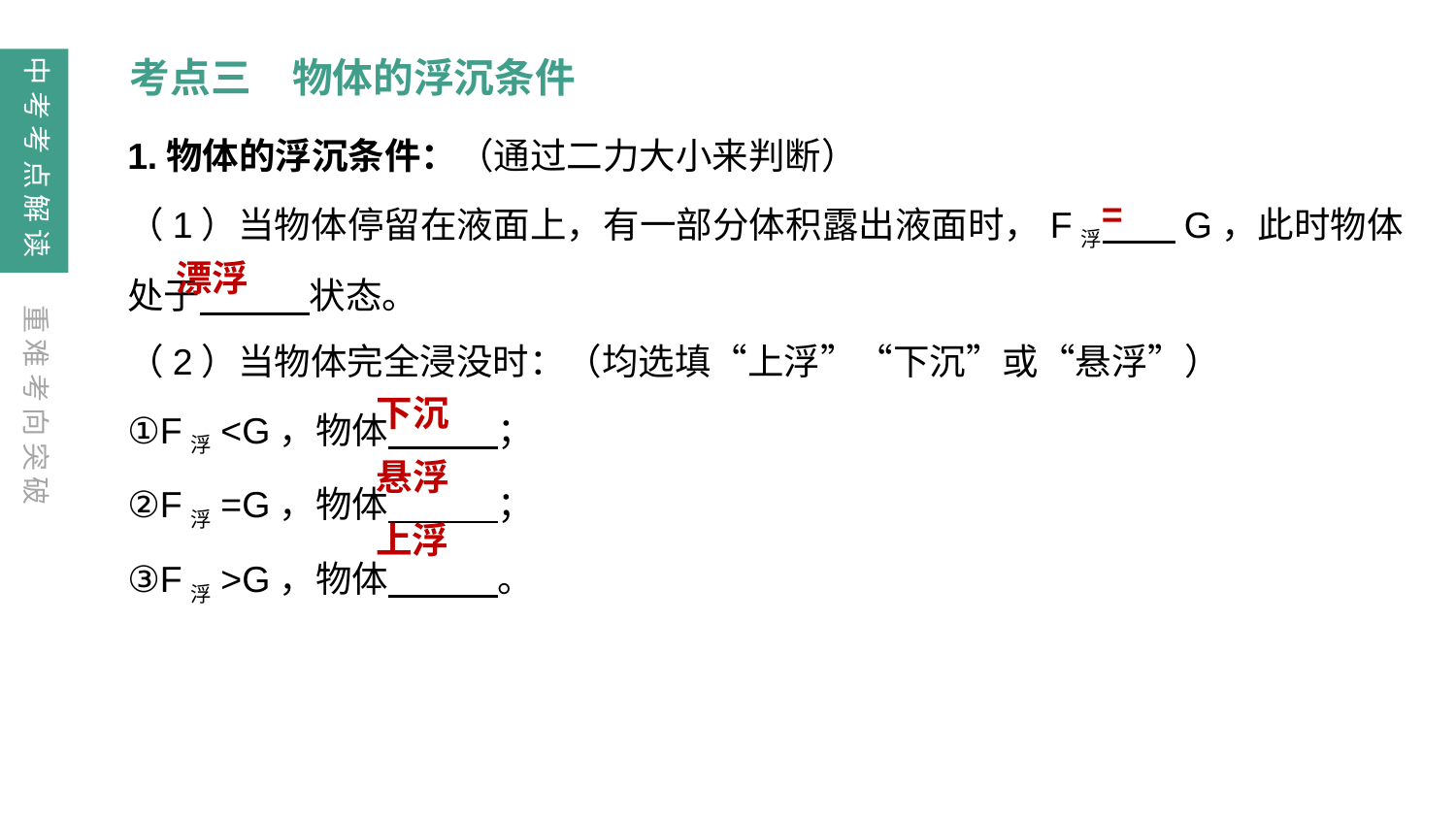

中考考点解读

考点三　物体的浮沉条件
1.物体的浮沉条件：（通过二力大小来判断）
（1）当物体停留在液面上，有一部分体积露出液面时，F浮　　G，此时物体处于　　　状态。
（2）当物体完全浸没时：（均选填“上浮”“下沉”或“悬浮”）
①F浮<G，物体　　　；
②F浮=G，物体　　　；
③F浮>G，物体　　　。
=
漂浮
重难考向突破
下沉
悬浮
上浮